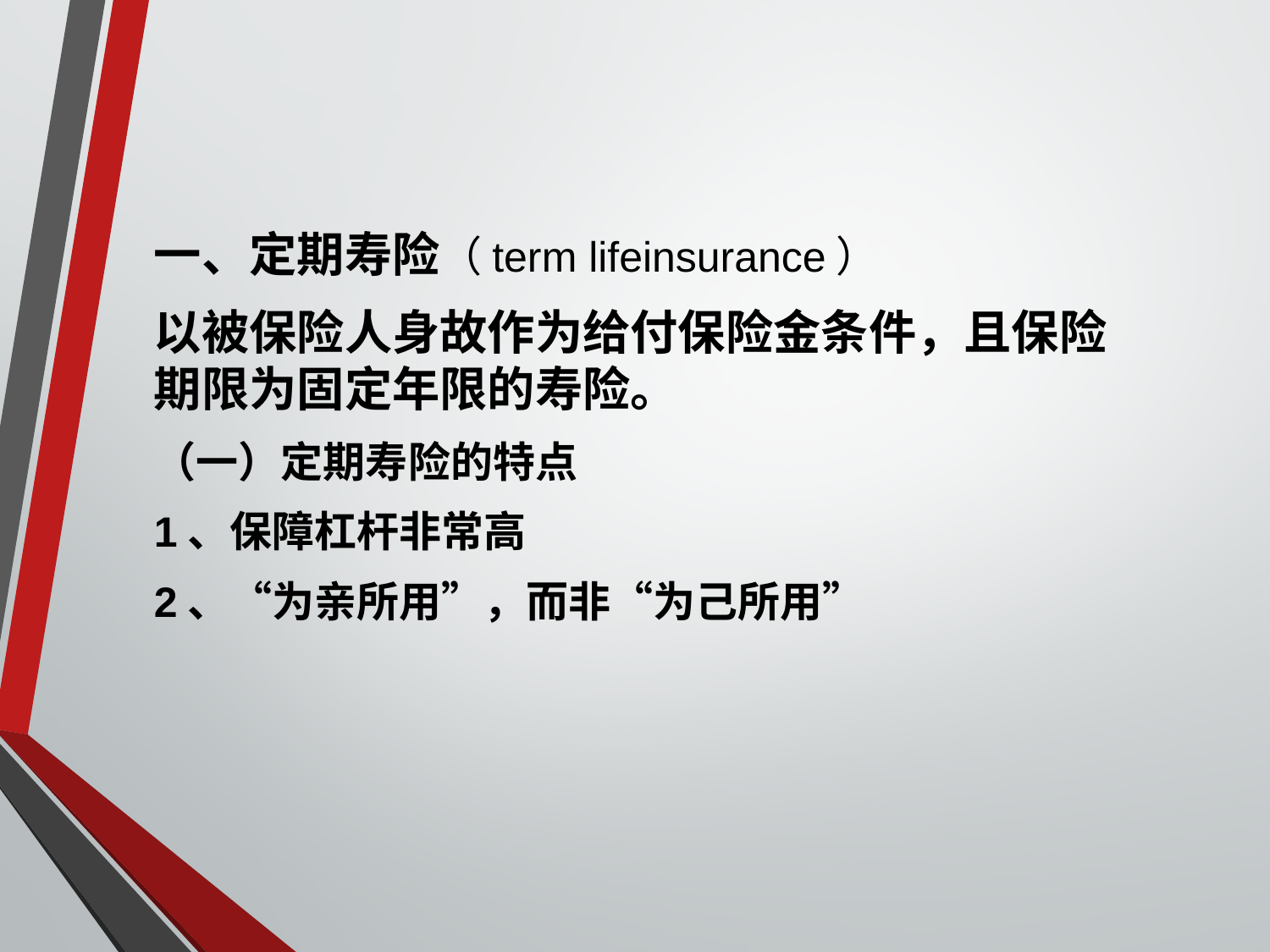

一、定期寿险（term lifeinsurance）
以被保险人身故作为给付保险金条件，且保险期限为固定年限的寿险。
（一）定期寿险的特点
1、保障杠杆非常高
2、“为亲所用”，而非“为己所用”